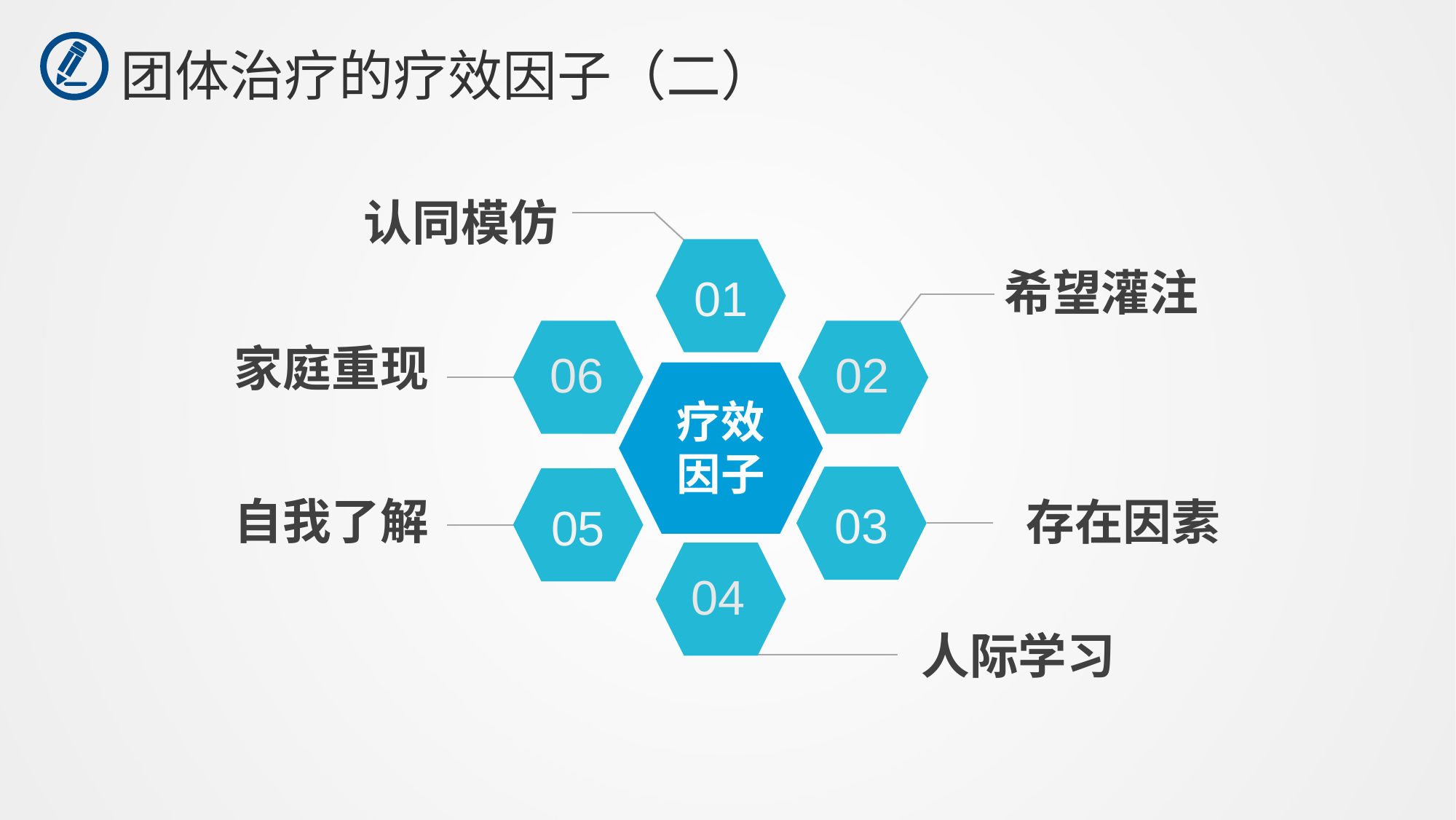

团体治疗的疗效因子（二）
认同模仿

01
希望灌注

06

02
家庭重现

疗效因子

03

05
自我了解
存在因素

04
人际学习